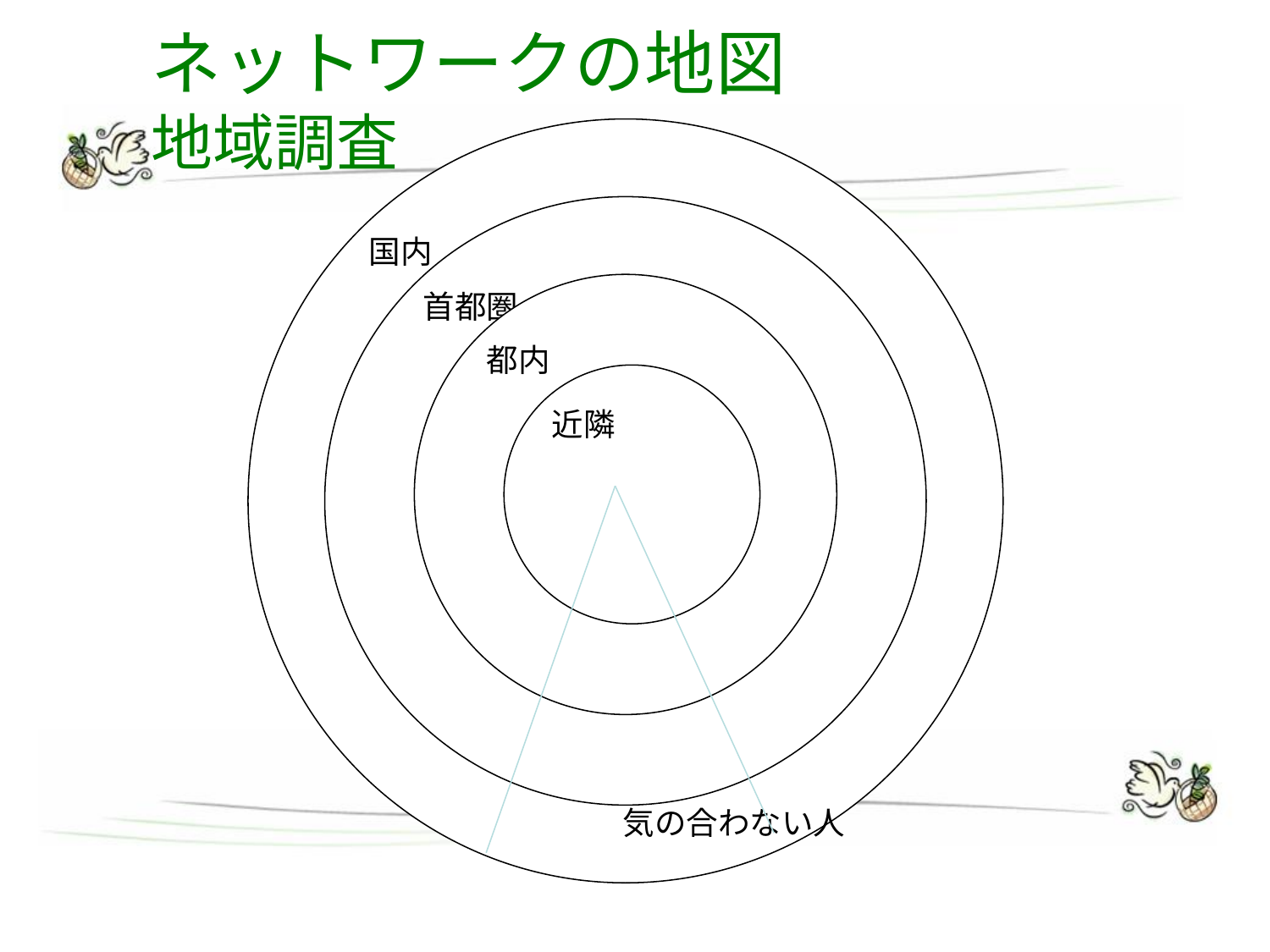

# ネットワークの地図 地域調査

国内

　　　　　　　　気の合わない人

首都圏
都内
近隣